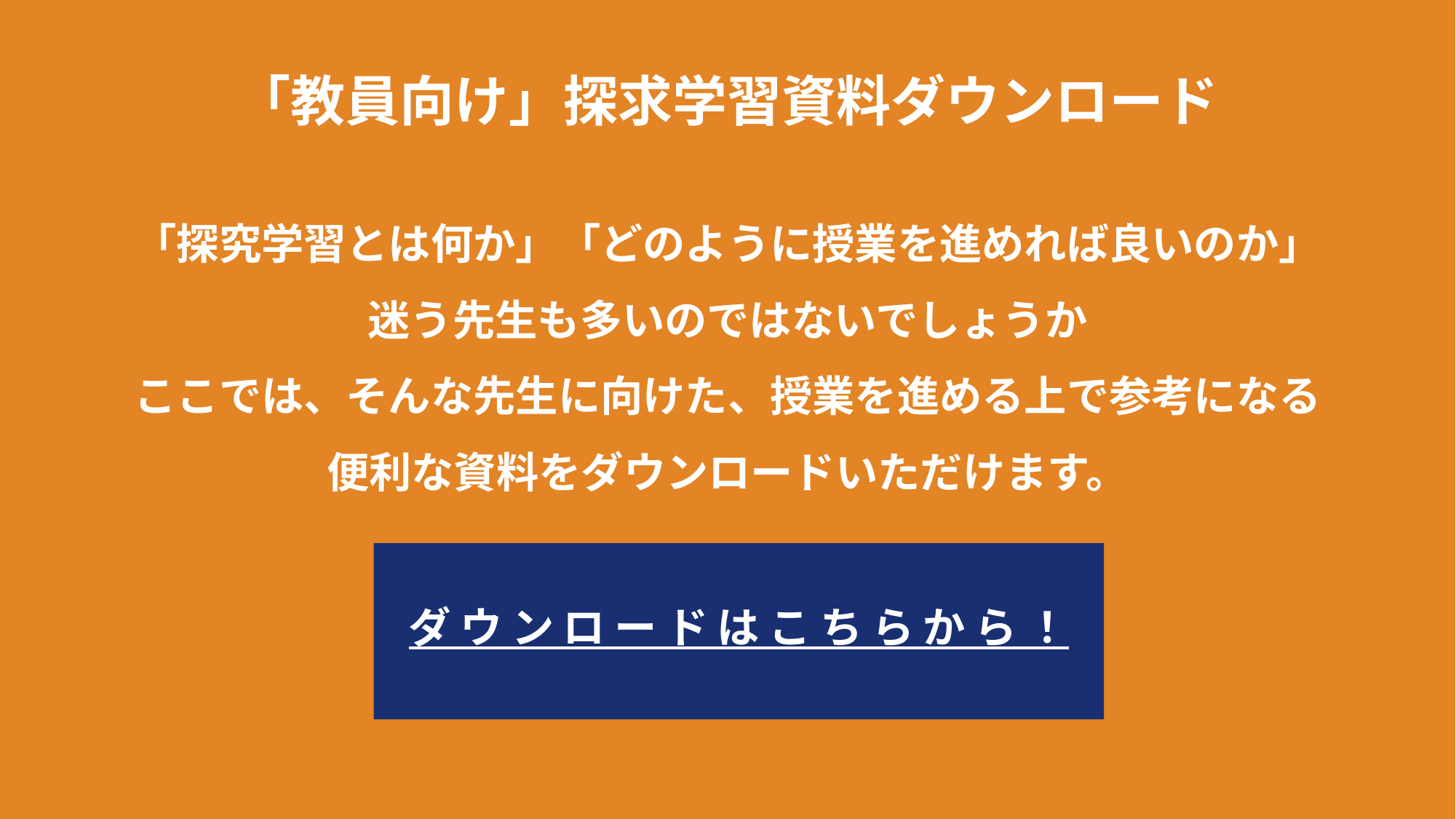

# 「教員向け」探求学習資料ダウンロード
「探究学習とは何か」「どのように授業を進めれば良いのか」
迷う先生も多いのではないでしょうか
ここでは、そんな先生に向けた、授業を進める上で参考になる
便利な資料をダウンロードいただけます。
ダウンロードはこちらから！